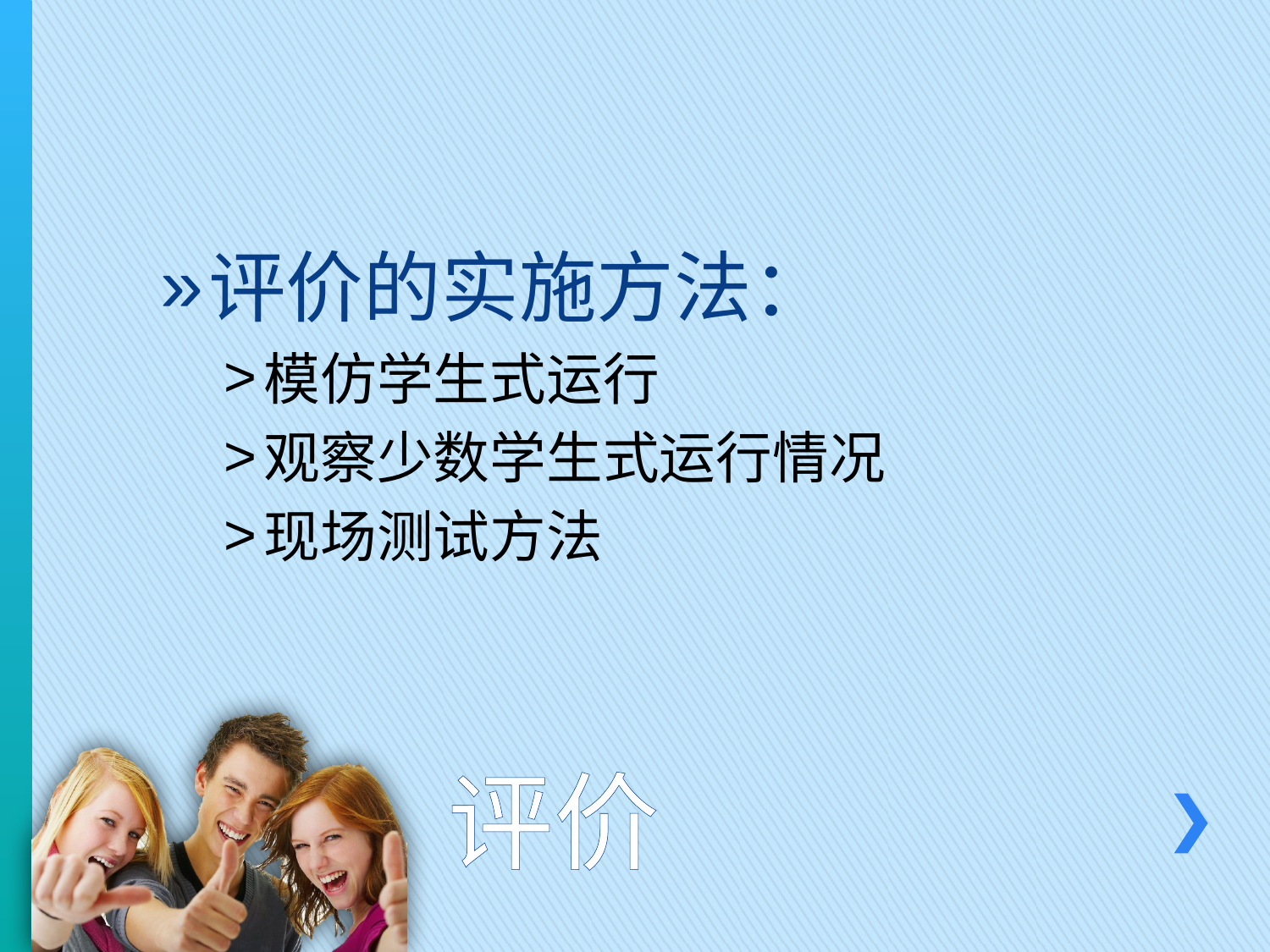

评价的实施方法：
模仿学生式运行
观察少数学生式运行情况
现场测试方法

# 评价